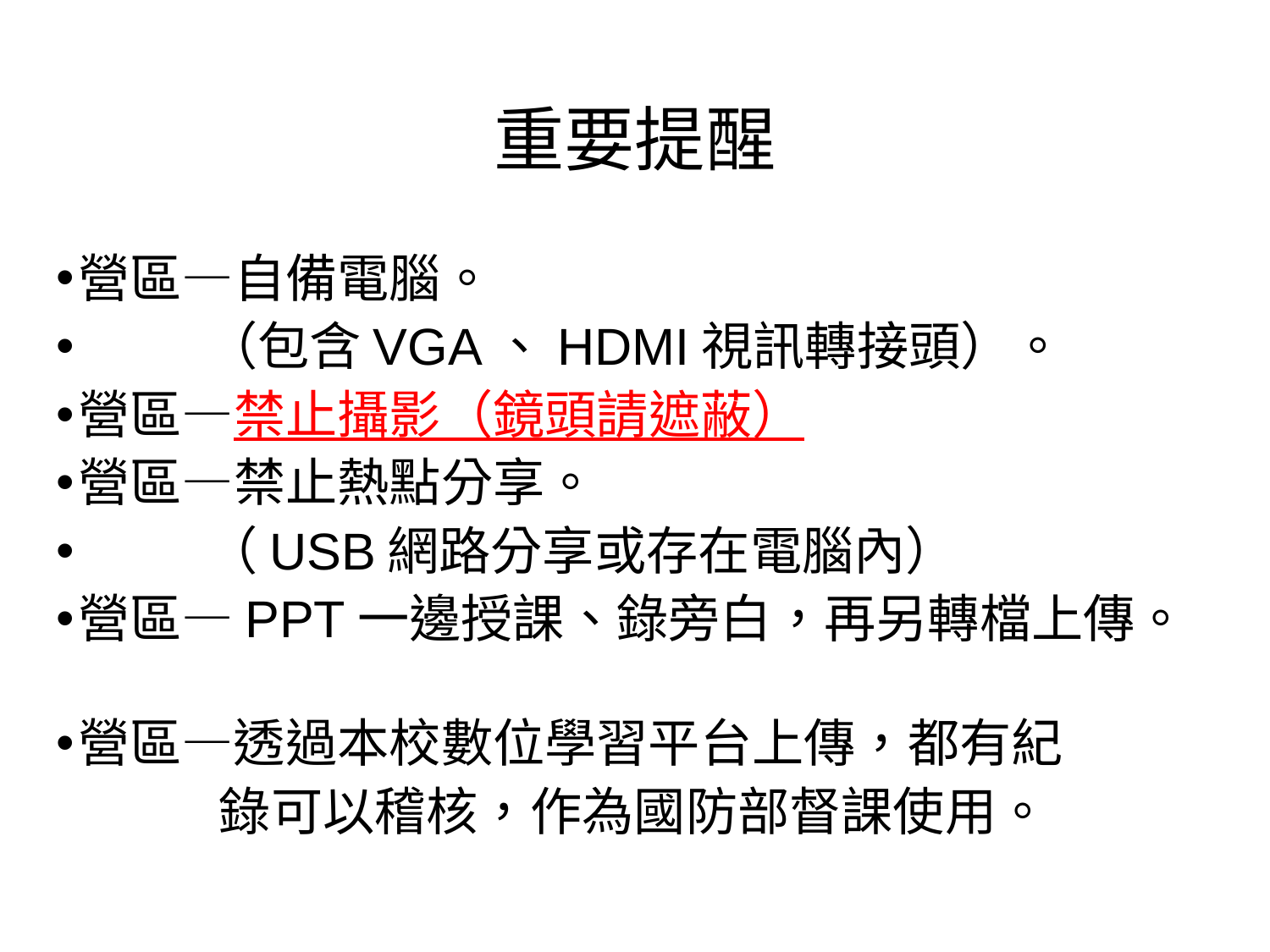

# 重要提醒
營區—自備電腦。
          （包含VGA、HDMI視訊轉接頭）。
營區—禁止攝影（鏡頭請遮蔽）
營區—禁止熱點分享。
          （USB網路分享或存在電腦內）
營區—PPT一邊授課、錄旁白，再另轉檔上傳。
營區—透過本校數位學習平台上傳，都有紀
             錄可以稽核，作為國防部督課使用。